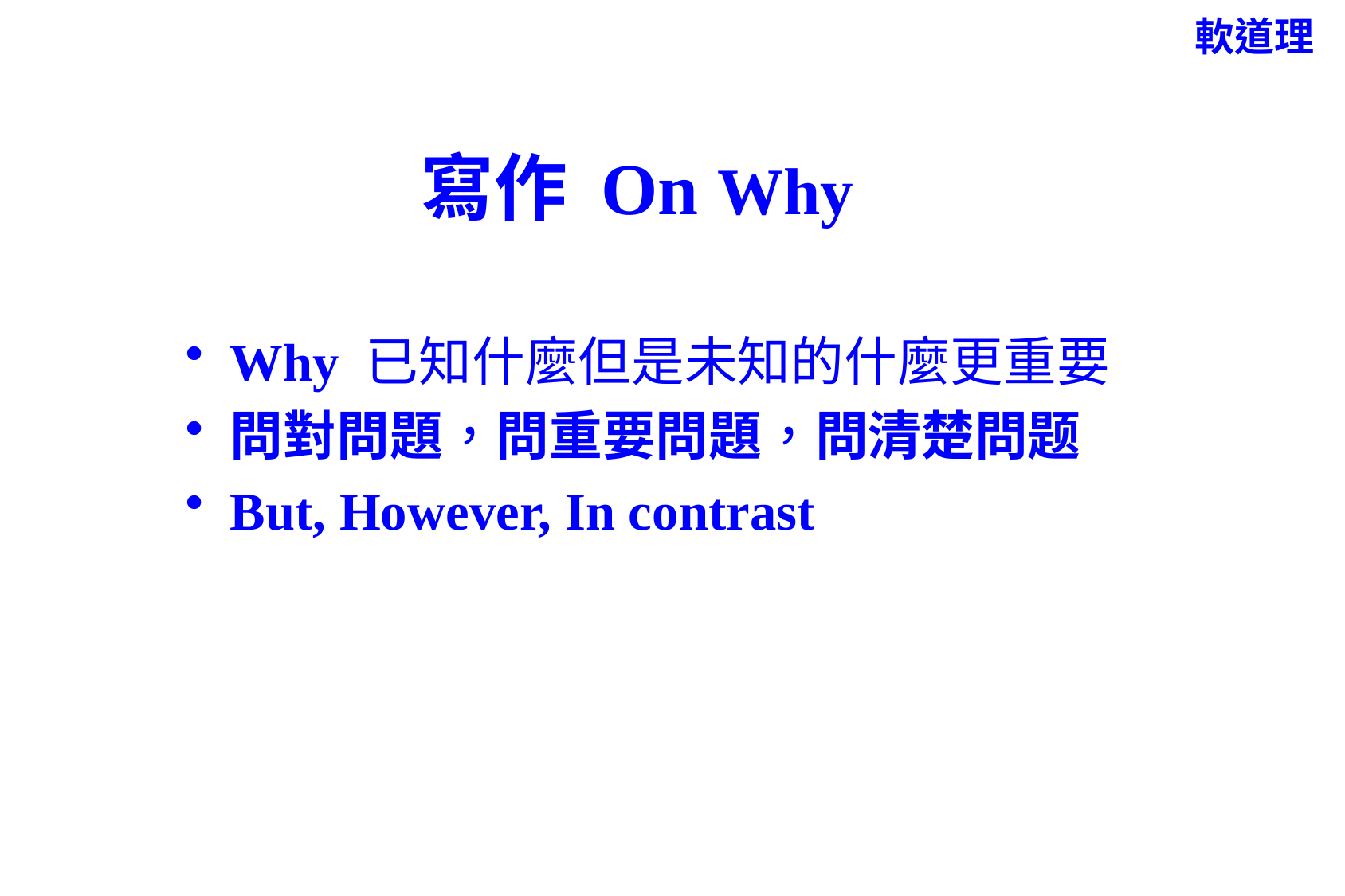

軟道理
# 寫作 On Why
Why 已知什麼但是未知的什麼更重要
問對問題，問重要問題，問清楚問题
But, However, In contrast